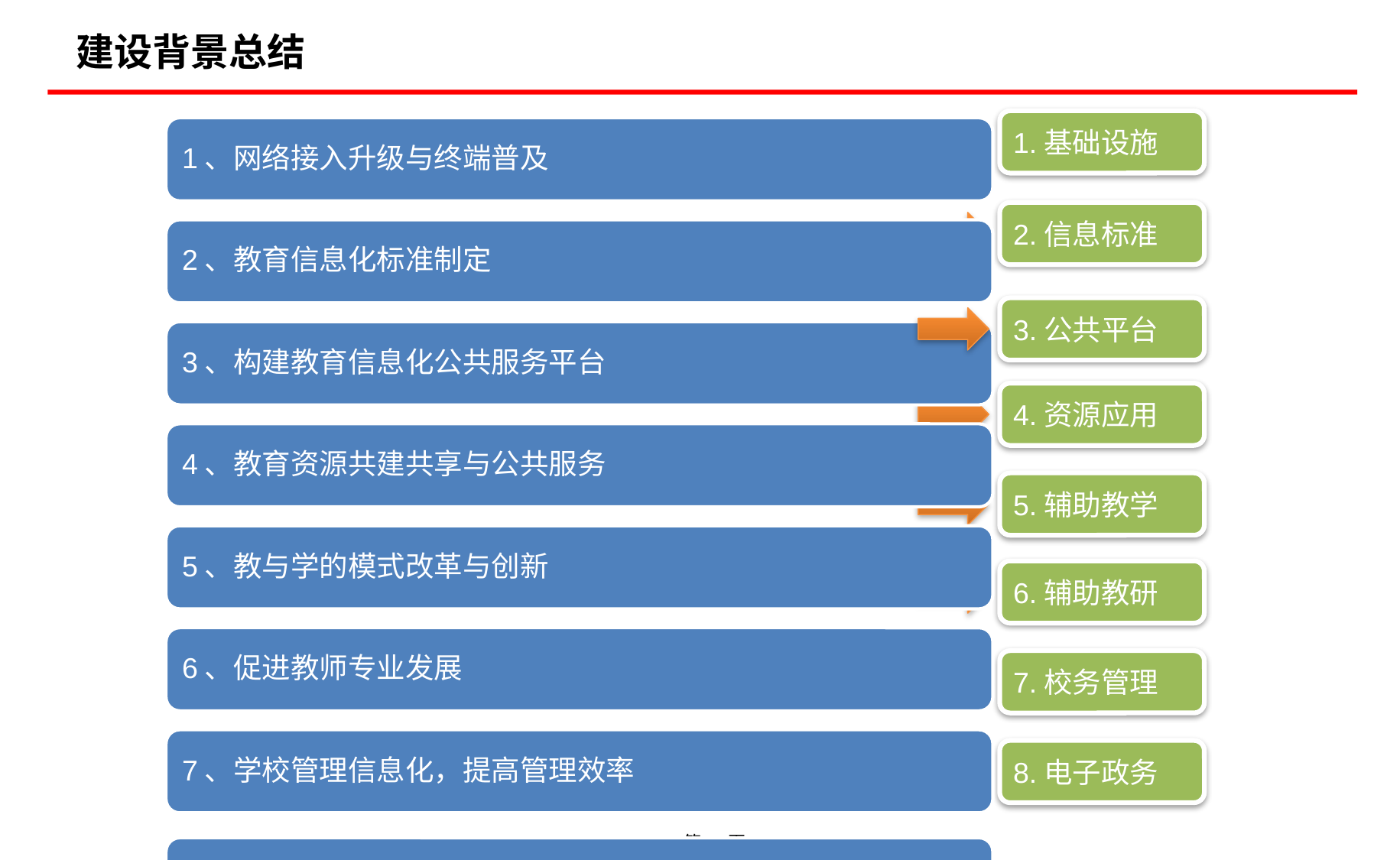

# 建设背景总结
1.基础设施

1、网络接入升级与终端普及
2、教育信息化标准制定
3、构建教育信息化公共服务平台
4、教育资源共建共享与公共服务
5、教与学的模式改革与创新
6、促进教师专业发展
7、学校管理信息化，提高管理效率
8、政府教育管理信息化，加强动态监测
2.信息标准

3.公共平台

4.资源应用

5.辅助教学

6.辅助教研

7.校务管理

8.电子政务